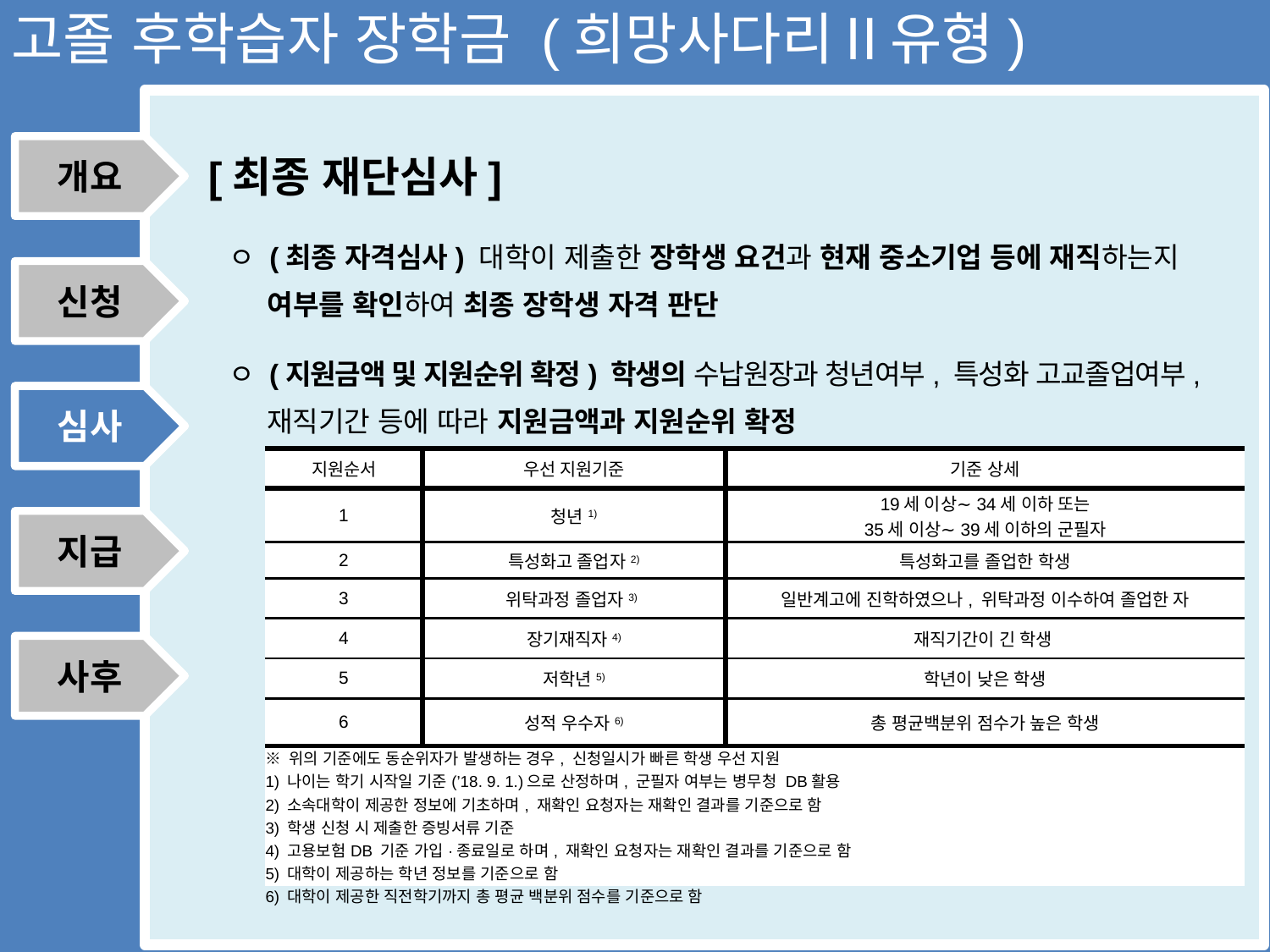

고졸 후학습자 장학금 (희망사다리Ⅱ유형)

개요
[최종 재단심사]
ㅇ (최종 자격심사) 대학이 제출한 장학생 요건과 현재 중소기업 등에 재직하는지
    여부를 확인하여 최종 장학생 자격 판단
신청
ㅇ (지원금액 및 지원순위 확정) 학생의 수납원장과 청년여부, 특성화 고교졸업여부,
    재직기간 등에 따라 지원금액과 지원순위 확정
심사
심사
| 지원순서 | 우선 지원기준 | 기준 상세 |
| --- | --- | --- |
| 1 | 청년1) | 19세 이상∼34세 이하 또는 35세 이상∼39세 이하의 군필자 |
| 2 | 특성화고 졸업자2) | 특성화고를 졸업한 학생 |
| 3 | 위탁과정 졸업자3) | 일반계고에 진학하였으나, 위탁과정 이수하여 졸업한 자 |
| 4 | 장기재직자4) | 재직기간이 긴 학생 |
| 5 | 저학년5) | 학년이 낮은 학생 |
| 6 | 성적 우수자6) | 총 평균백분위 점수가 높은 학생 |
| ※ 위의 기준에도 동순위자가 발생하는 경우, 신청일시가 빠른 학생 우선 지원 1) 나이는 학기 시작일 기준(’18. 9. 1.)으로 산정하며, 군필자 여부는 병무청 DB활용 2) 소속대학이 제공한 정보에 기초하며, 재확인 요청자는 재확인 결과를 기준으로 함 3) 학생 신청 시 제출한 증빙서류 기준 4) 고용보험DB 기준 가입·종료일로 하며, 재확인 요청자는 재확인 결과를 기준으로 함 5) 대학이 제공하는 학년 정보를 기준으로 함 6) 대학이 제공한 직전학기까지 총 평균 백분위 점수를 기준으로 함 |  |  |
지급
사후